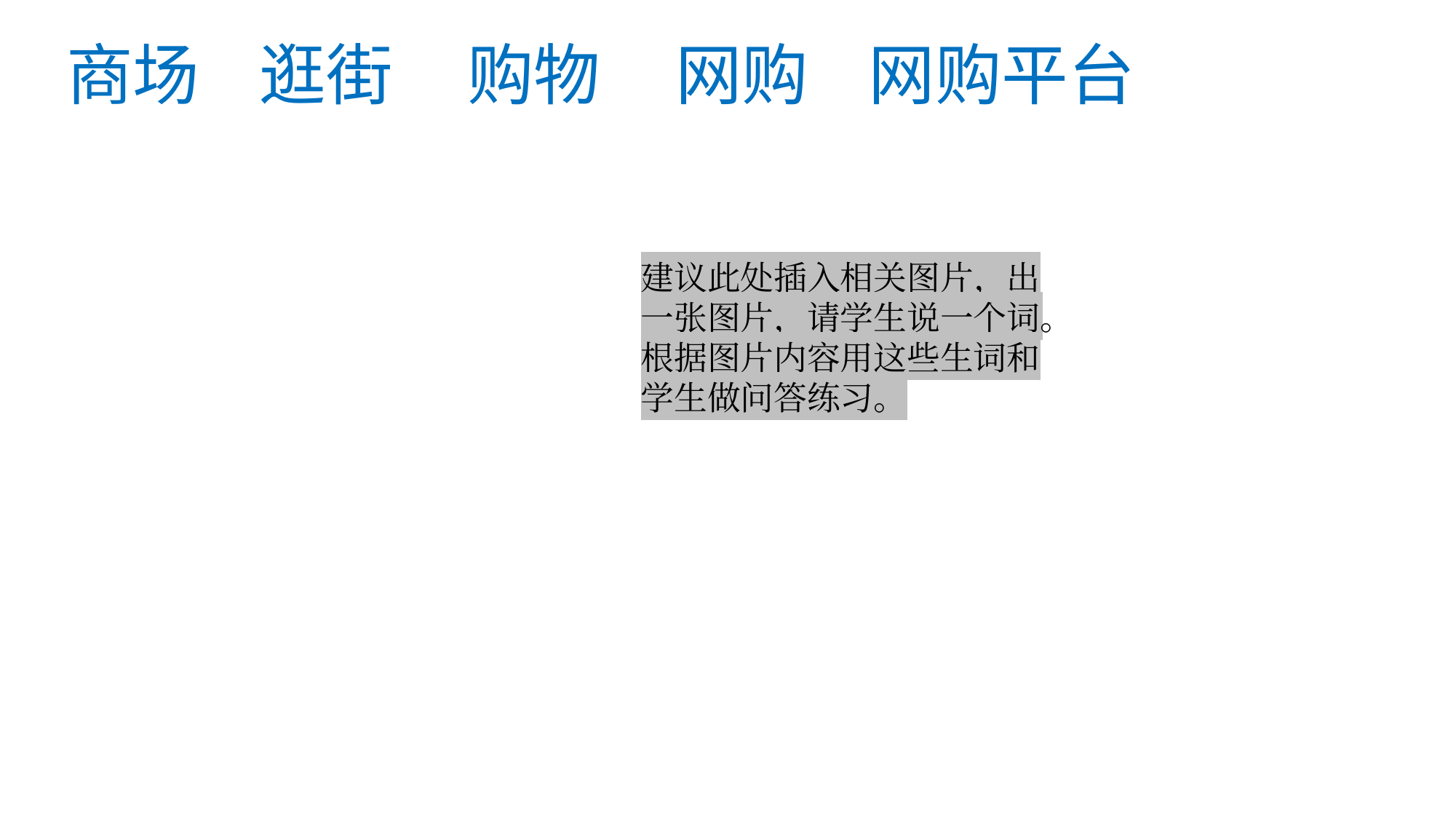

# 商场    逛街     购物     网购    网购平台
建议此处插入相关图片，出一张图片，请学生说一个词。根据图片内容用这些生词和学生做问答练习。